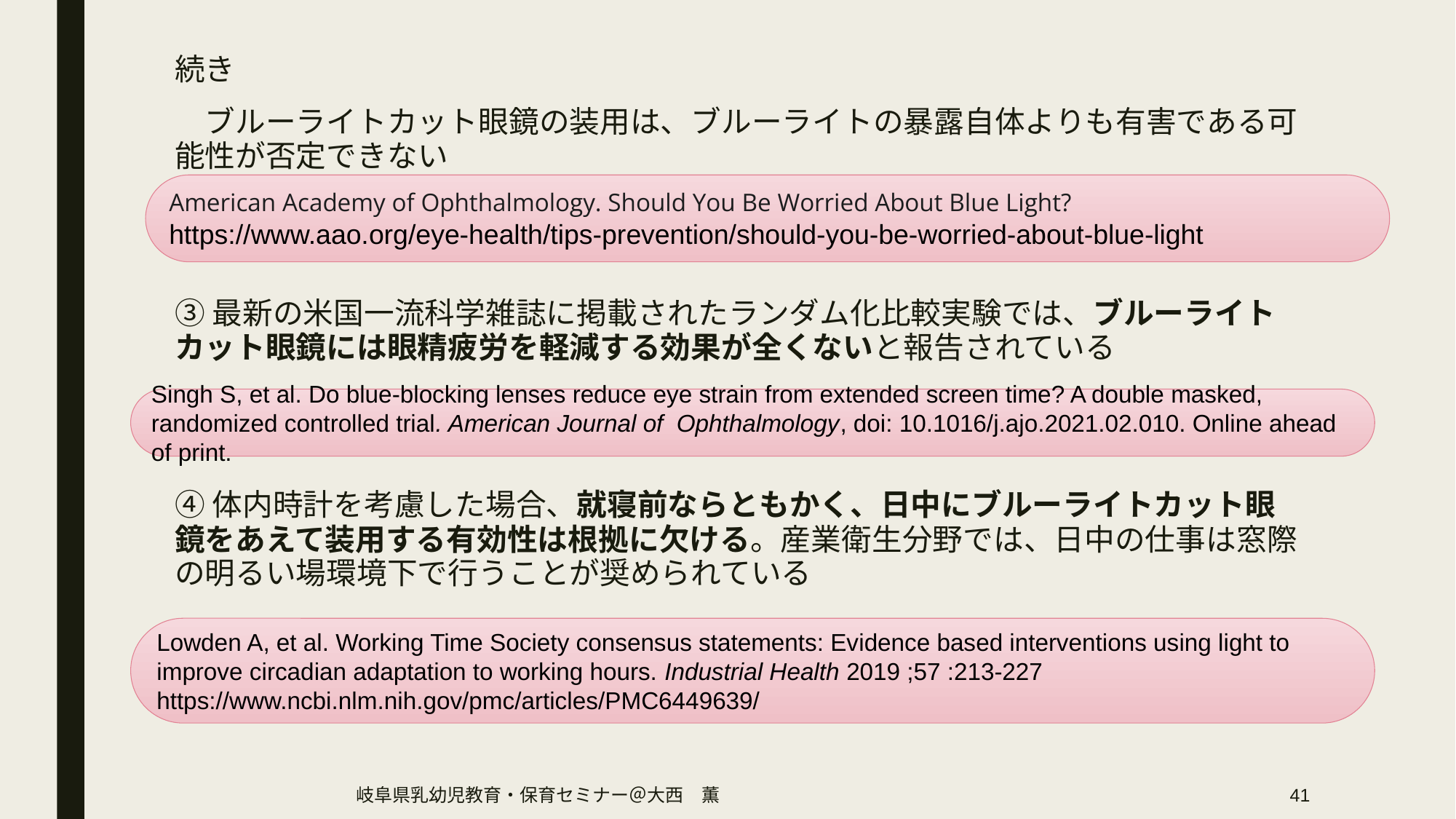

続き
　ブルーライトカット眼鏡の装用は、ブルーライトの暴露自体よりも有害である可能性が否定できない

③最新の米国一流科学雑誌に掲載されたランダム化比較実験では、ブルーライトカット眼鏡には眼精疲労を軽減する効果が全くないと報告されている

④体内時計を考慮した場合、就寝前ならともかく、日中にブルーライトカット眼鏡をあえて装用する有効性は根拠に欠ける。産業衛生分野では、日中の仕事は窓際の明るい場環境下で行うことが奨められている

American Academy of Ophthalmology. Should You Be Worried About Blue Light? https://www.aao.org/eye-health/tips-prevention/should-you-be-worried-about-blue-light

Singh S, et al. Do blue-blocking lenses reduce eye strain from extended screen time? A double masked, randomized controlled trial. American Journal of  Ophthalmology, doi: 10.1016/j.ajo.2021.02.010. Online ahead of print.
Lowden A, et al. Working Time Society consensus statements: Evidence based interventions using light to improve circadian adaptation to working hours. Industrial Health 2019 ;57 :213-227 https://www.ncbi.nlm.nih.gov/pmc/articles/PMC6449639/
岐阜県乳幼児教育・保育セミナー＠大西　薫
41